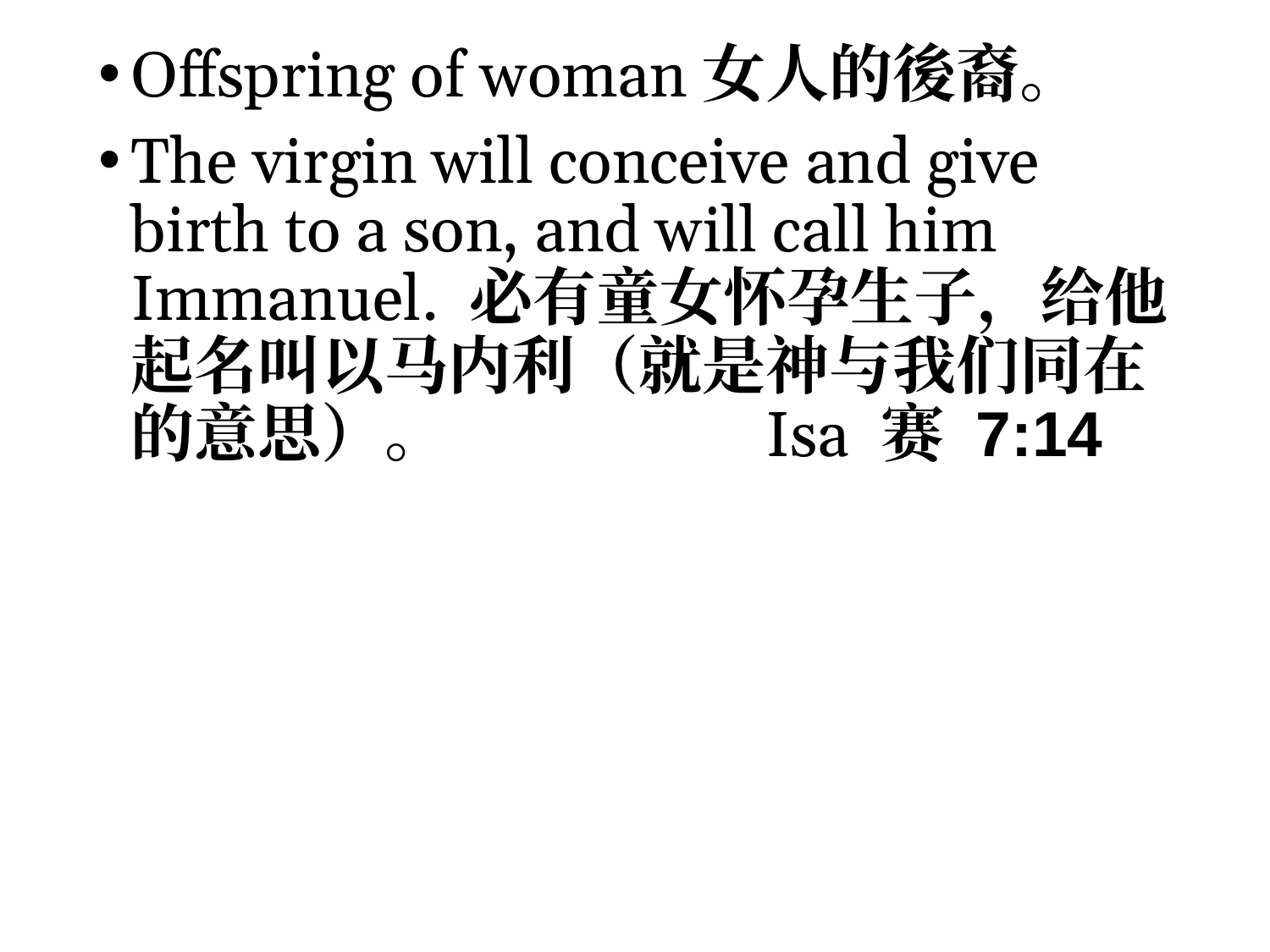

Offspring of woman女人的後裔。
The virgin will conceive and give birth to a son, and will call him Immanuel. 必有童女怀孕生子，给他起名叫以马内利（就是神与我们同在的意思）。			Isa 赛 7:14